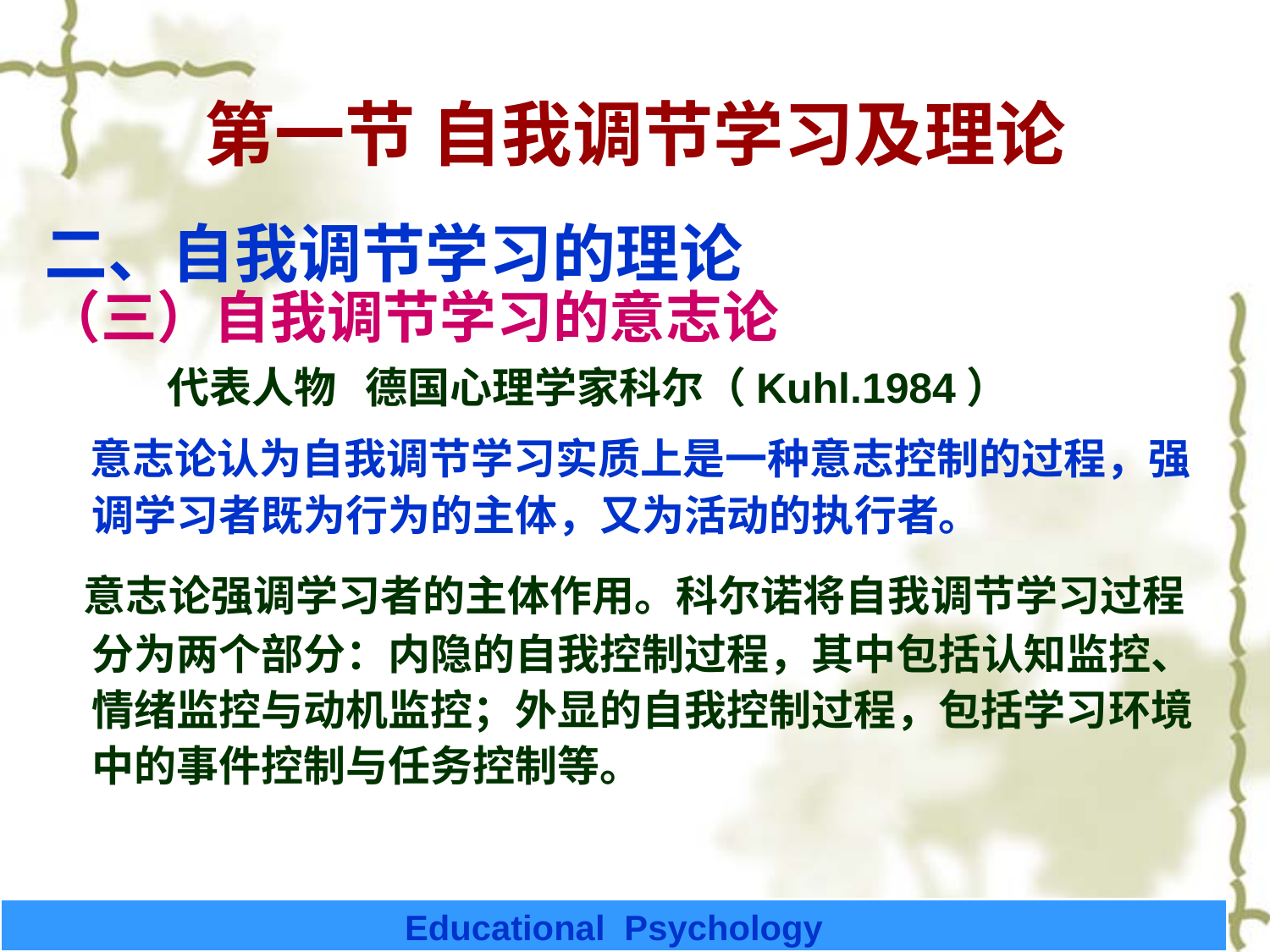

# 第一节 自我调节学习及理论
二、自我调节学习的理论
（三）自我调节学习的意志论
                代表人物   德国心理学家科尔（Kuhl.1984）
   意志论认为自我调节学习实质上是一种意志控制的过程，强调学习者既为行为的主体，又为活动的执行者。
  意志论强调学习者的主体作用。科尔诺将自我调节学习过程分为两个部分：内隐的自我控制过程，其中包括认知监控、情绪监控与动机监控；外显的自我控制过程，包括学习环境中的事件控制与任务控制等。

Educational  Psychology